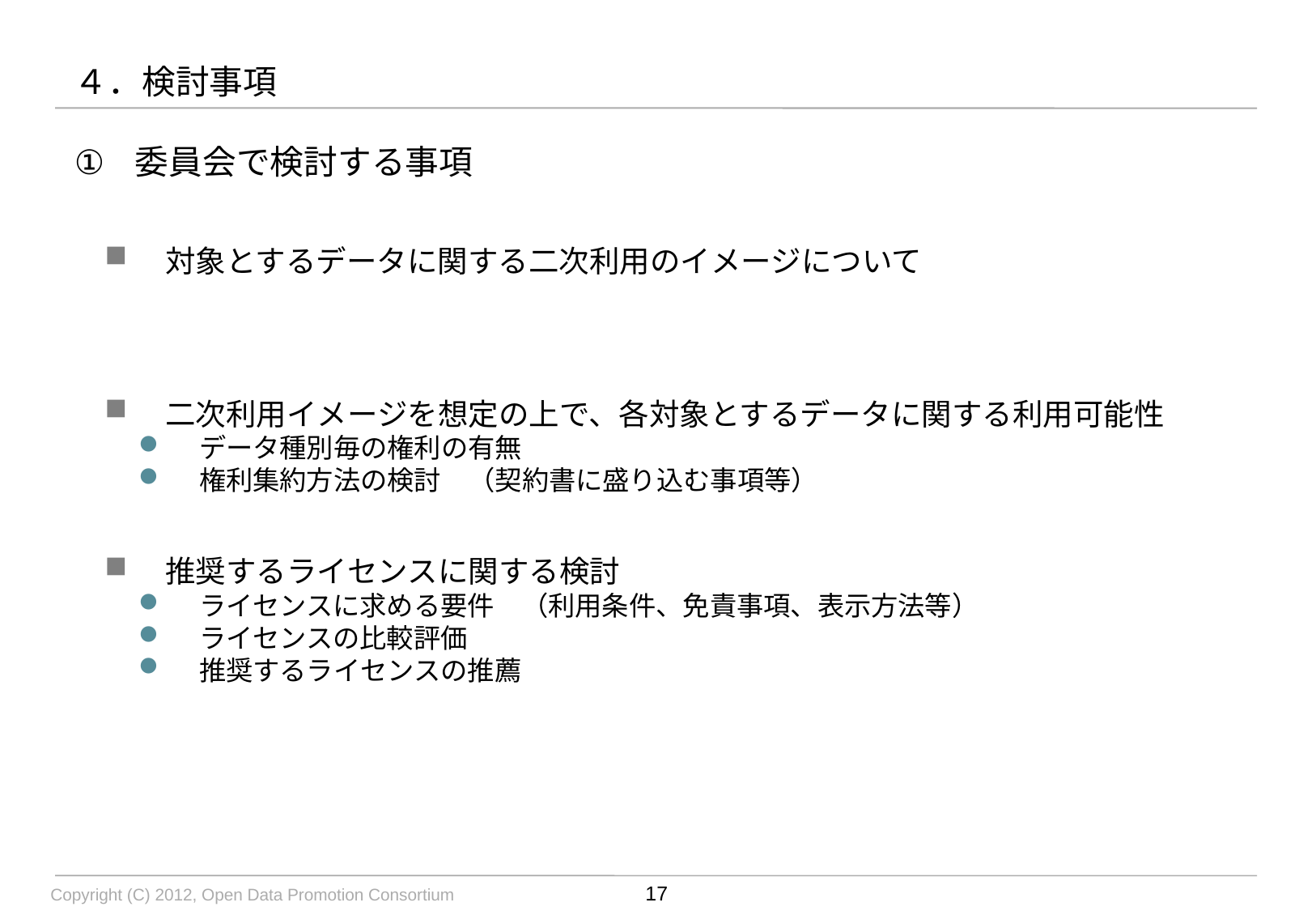

# ４．検討事項

委員会で検討する事項

対象とするデータに関する二次利用のイメージについて

二次利用イメージを想定の上で、各対象とするデータに関する利用可能性
データ種別毎の権利の有無
権利集約方法の検討　（契約書に盛り込む事項等）

推奨するライセンスに関する検討
ライセンスに求める要件　（利用条件、免責事項、表示方法等）
ライセンスの比較評価
推奨するライセンスの推薦

17
Copyright (C) 2012, Open Data Promotion Consortium